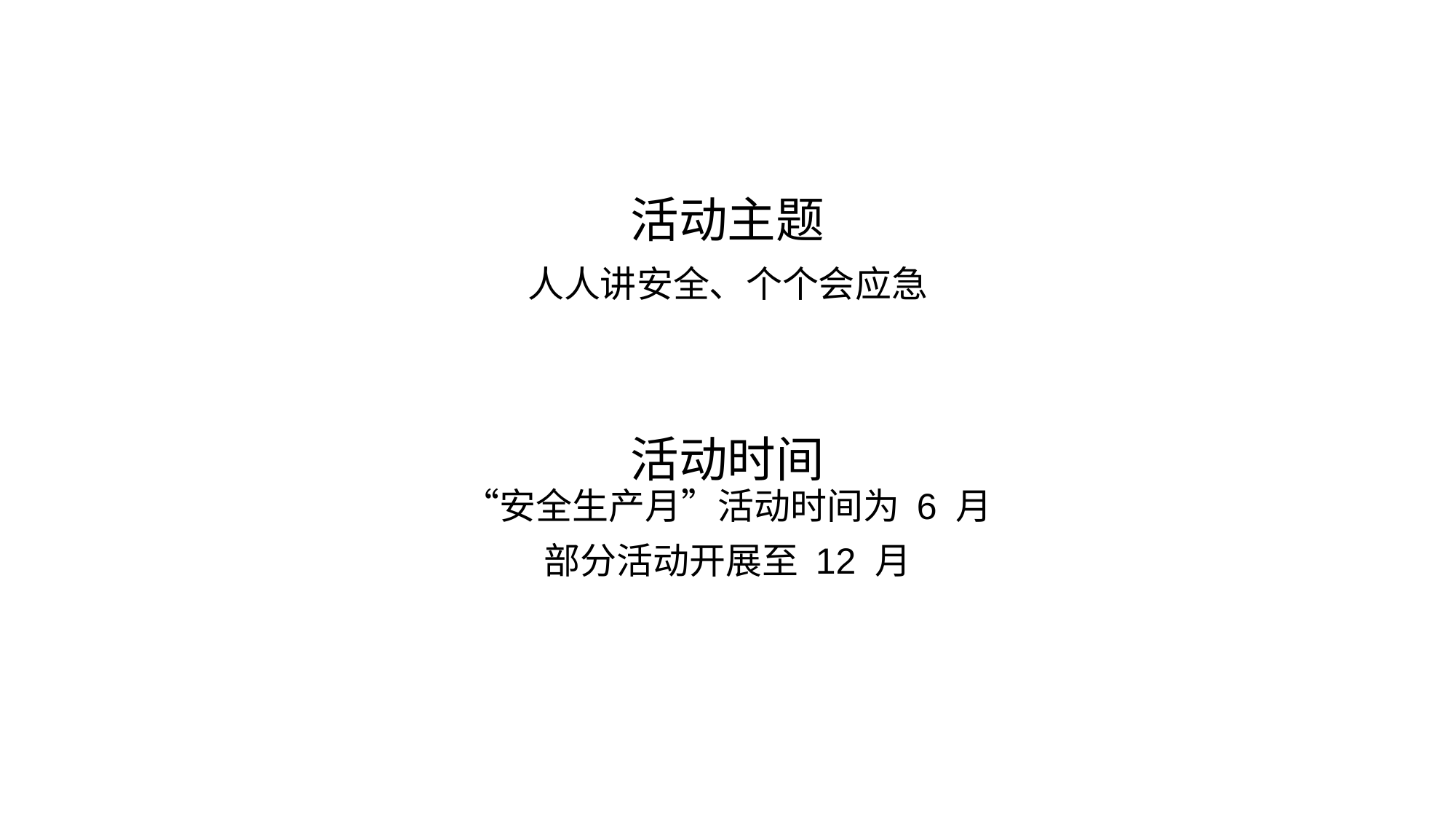

# 活动主题 人人讲安全、个个会应急
活动时间
“安全生产月”活动时间为 6 月
部分活动开展至 12 月